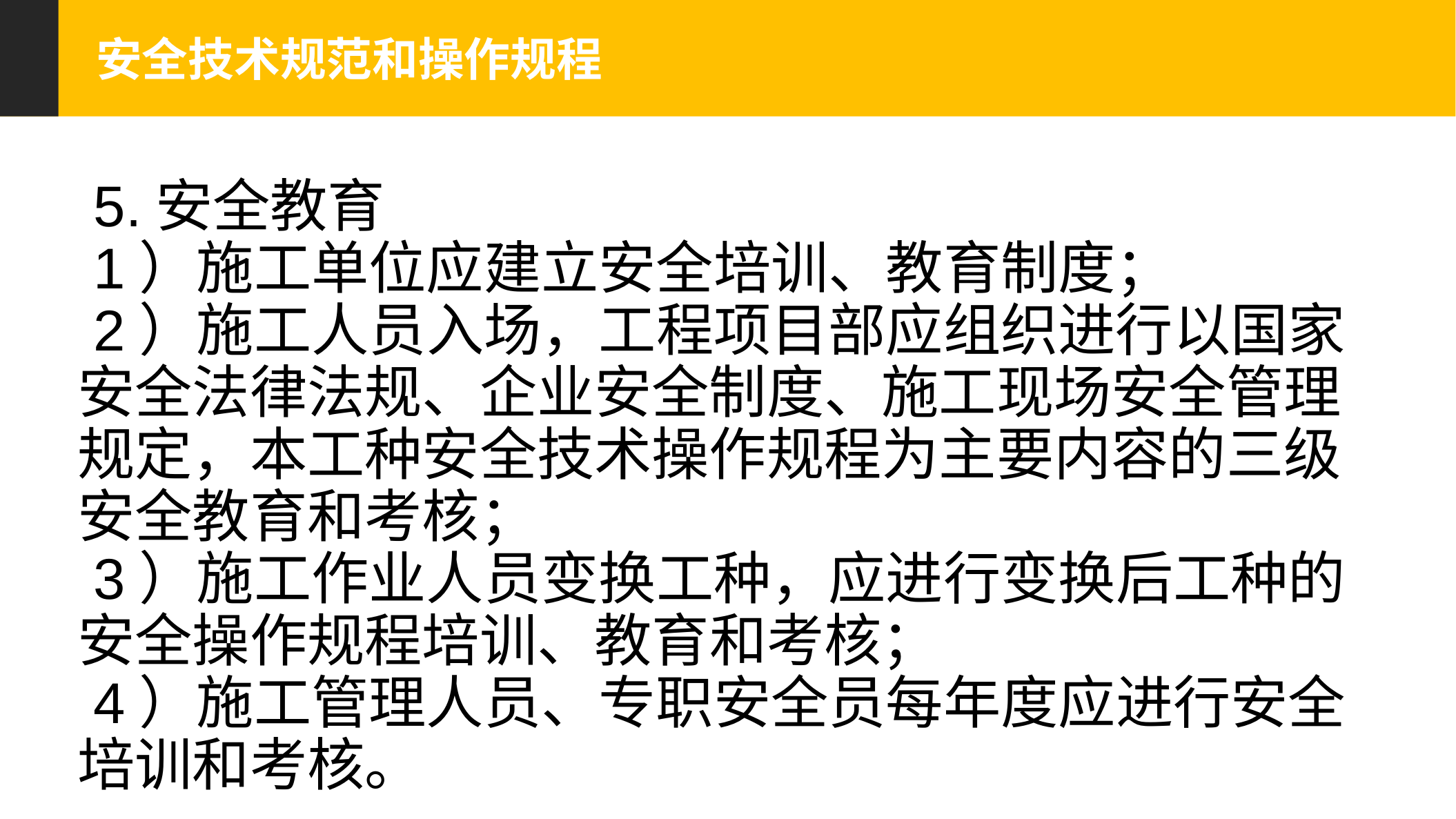

安全技术规范和操作规程
 5.安全教育
 1）施工单位应建立安全培训、教育制度；
 2）施工人员入场，工程项目部应组织进行以国家安全法律法规、企业安全制度、施工现场安全管理规定，本工种安全技术操作规程为主要内容的三级安全教育和考核；
 3）施工作业人员变换工种，应进行变换后工种的安全操作规程培训、教育和考核；
 4）施工管理人员、专职安全员每年度应进行安全培训和考核。